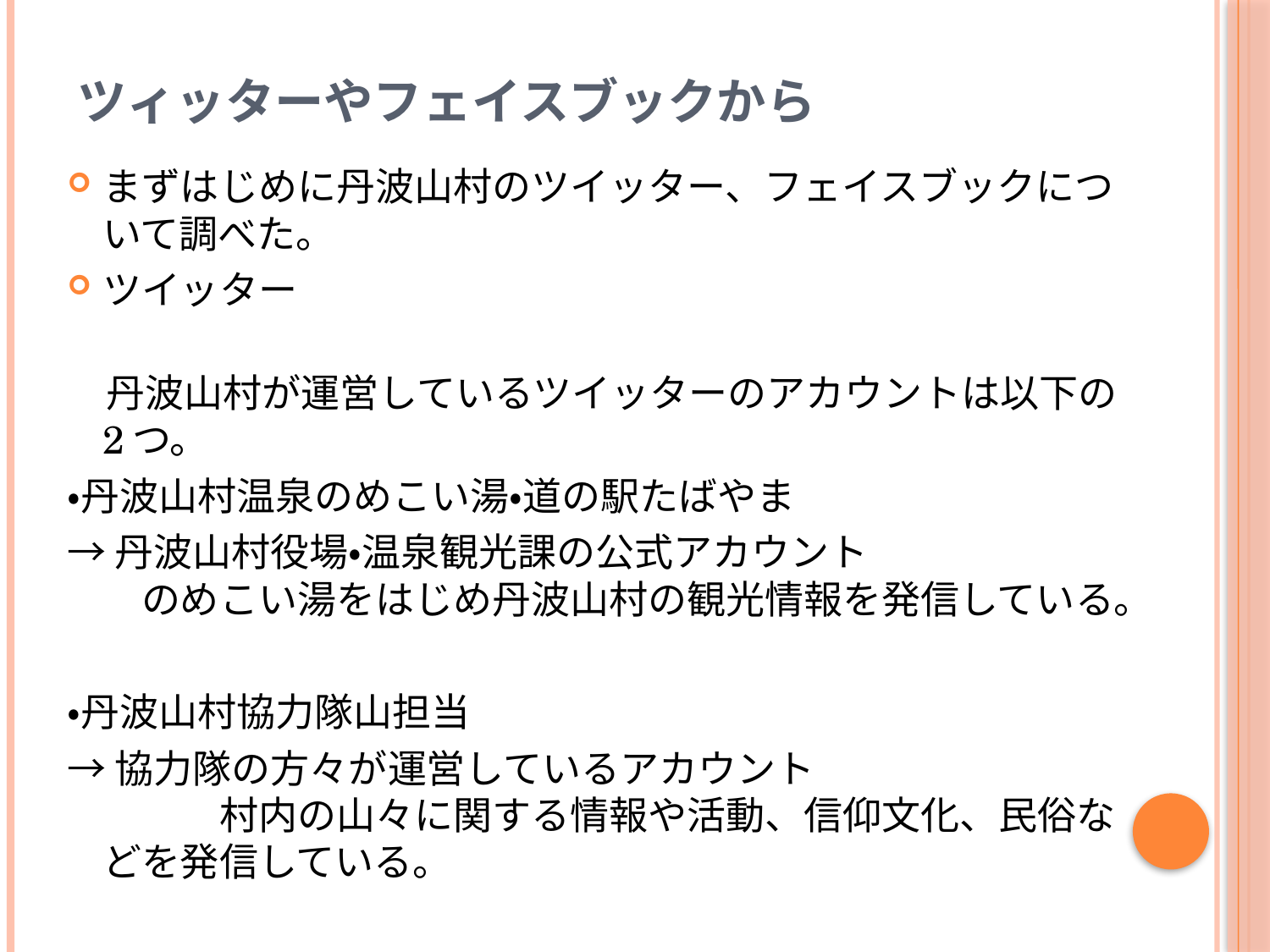

# ツィッターやフェイスブックから
まずはじめに丹波山村のツイッター、フェイスブックについて調べた。
ツイッター
　丹波山村が運営しているツイッターのアカウントは以下の2つ。
・丹波山村温泉のめこい湯・道の駅たばやま
→丹波山村役場・温泉観光課の公式アカウント　　　　　　　のめこい湯をはじめ丹波山村の観光情報を発信している。

・丹波山村協力隊山担当
→協力隊の方々が運営しているアカウント　　　　　　　　　　村内の山々に関する情報や活動、信仰文化、民俗などを発信している。